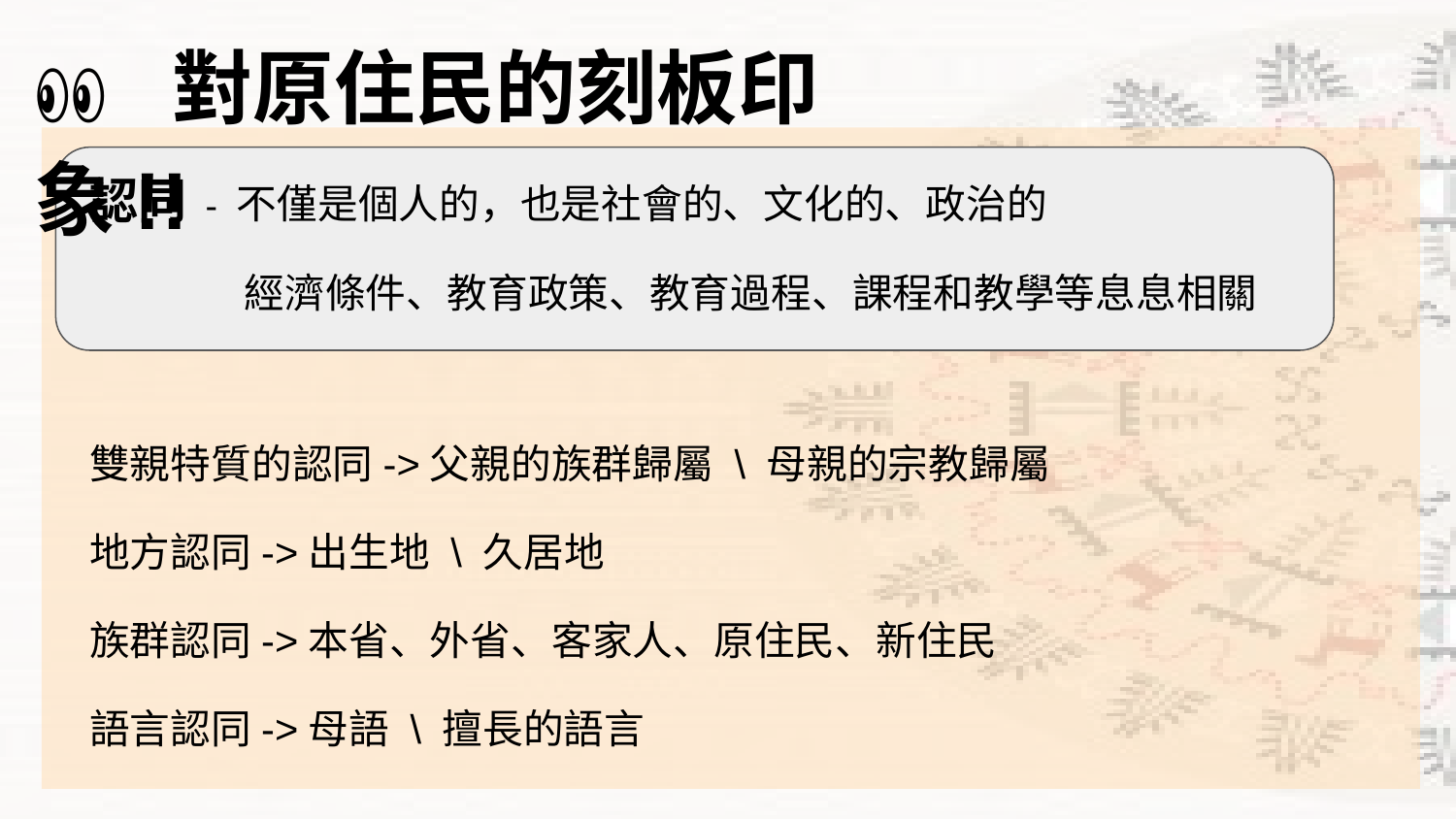

# 👀  對原住民的刻板印象!!

認同 - 不僅是個人的，也是社會的、文化的、政治的
             經濟條件、教育政策、教育過程、課程和教學等息息相關

雙親特質的認同->父親的族群歸屬 \ 母親的宗教歸屬
地方認同->出生地 \ 久居地
族群認同->本省、外省、客家人、原住民、新住民
語言認同->母語 \ 擅長的語言